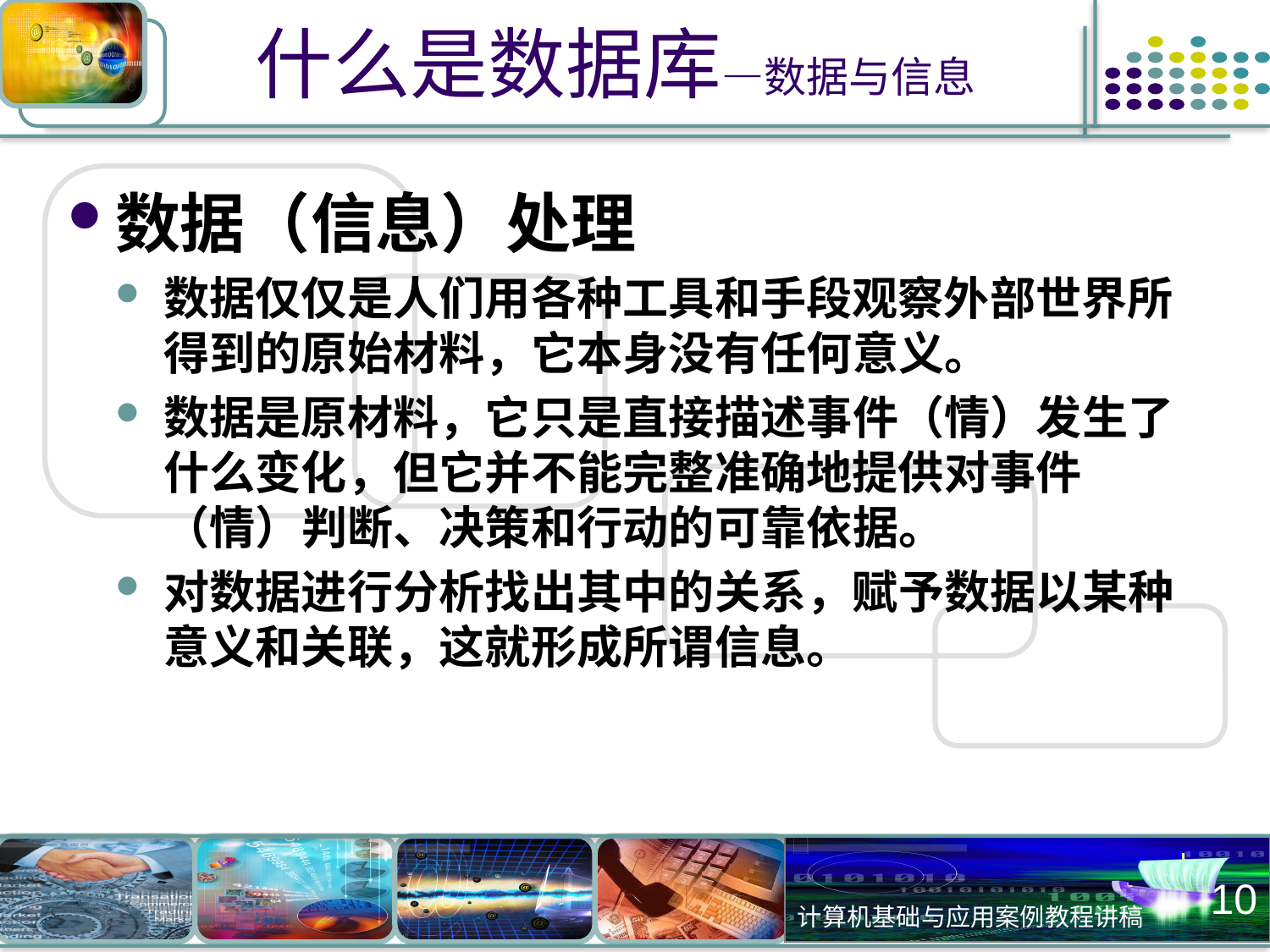

# 什么是数据库—数据与信息
数据（信息）处理
数据仅仅是人们用各种工具和手段观察外部世界所得到的原始材料，它本身没有任何意义。
数据是原材料，它只是直接描述事件（情）发生了什么变化，但它并不能完整准确地提供对事件（情）判断、决策和行动的可靠依据。
对数据进行分析找出其中的关系，赋予数据以某种意义和关联，这就形成所谓信息。
10